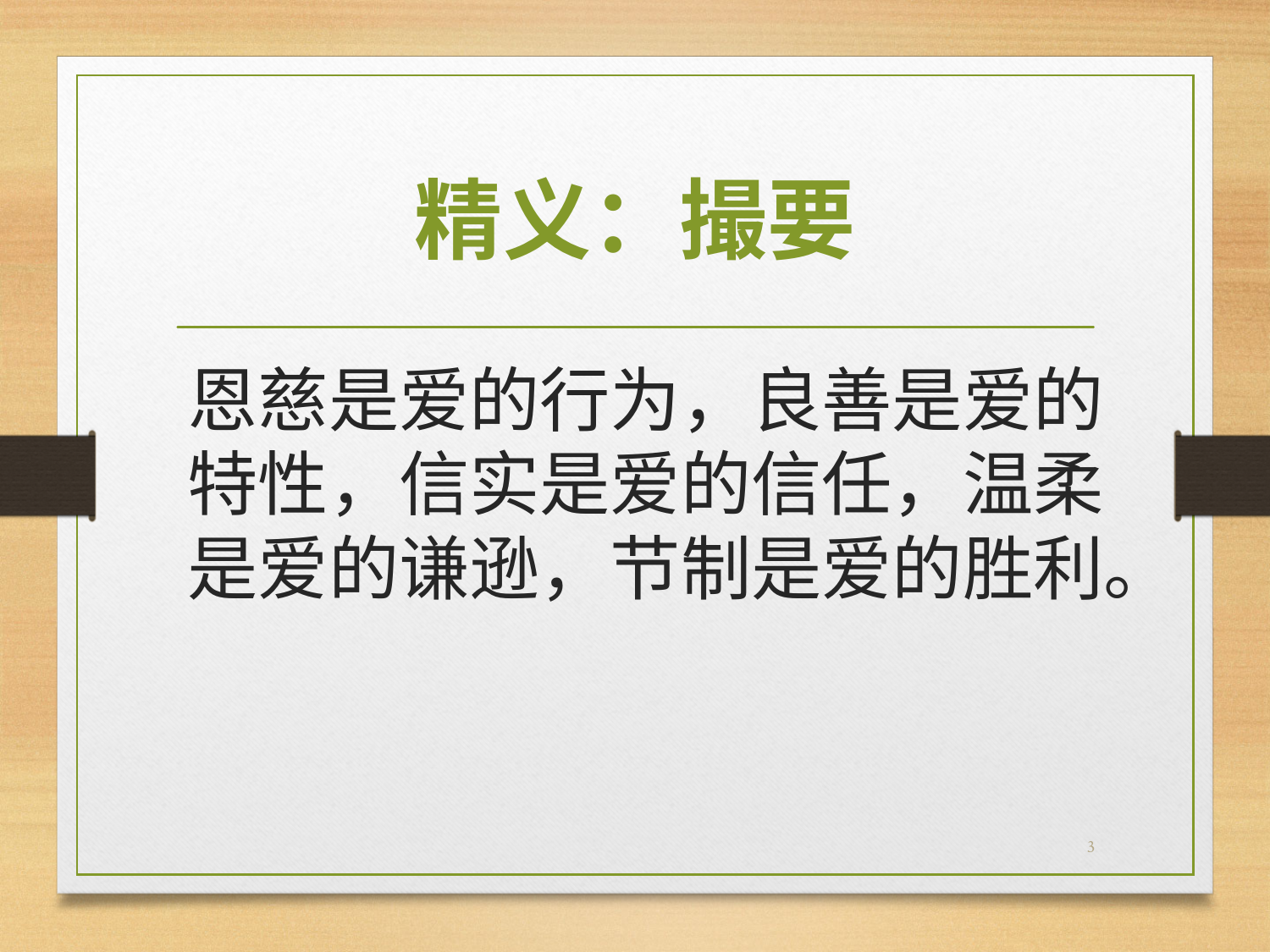

# 精义：撮要
恩慈是爱的行为，良善是爱的特性，信实是爱的信任，温柔是爱的谦逊，节制是爱的胜利。
3